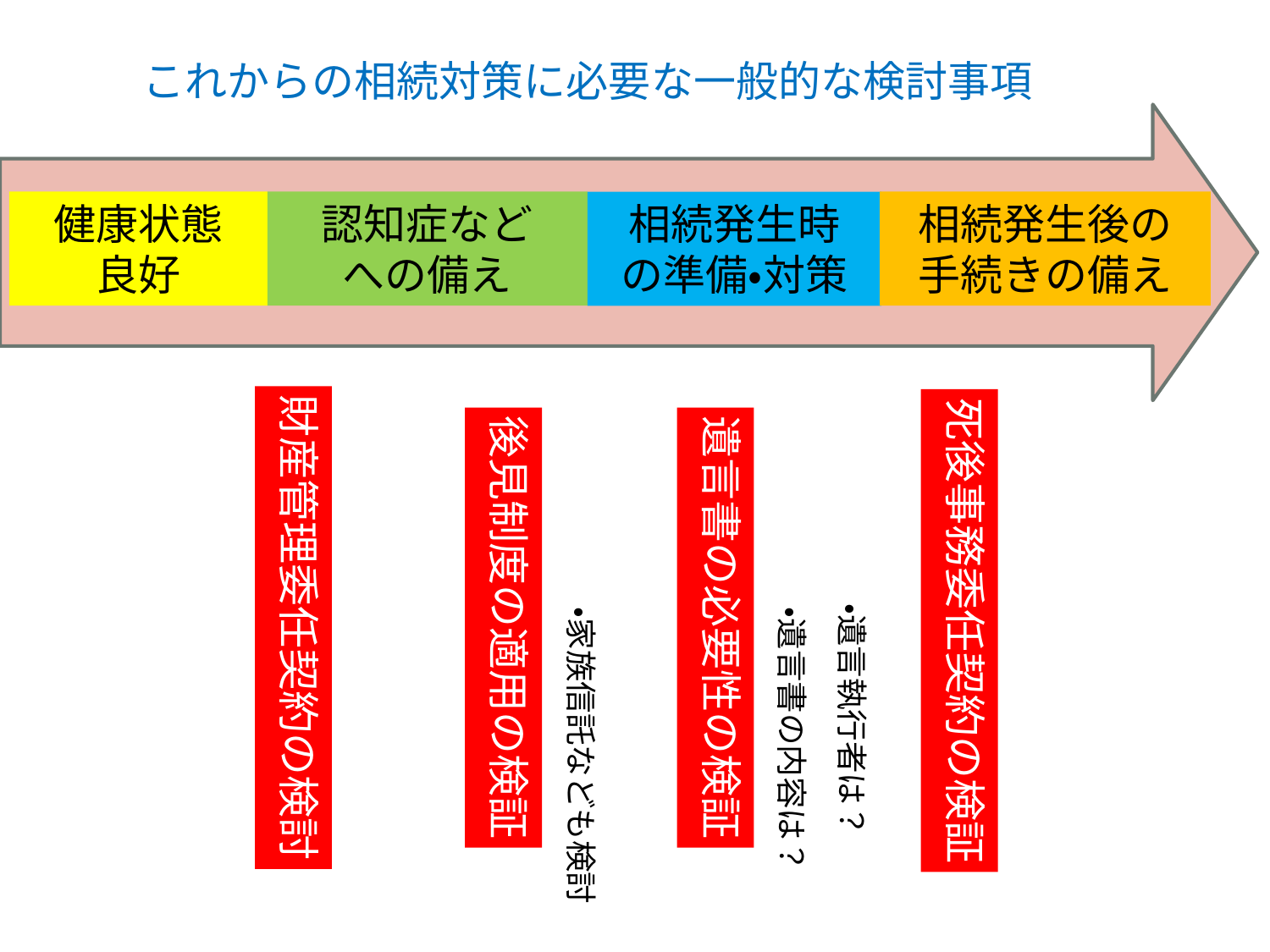

これからの相続対策に必要な一般的な検討事項

健康状態
良好
認知症など
への備え
相続発生後の
手続きの備え
相続発生時
の準備・対策
一般的な相続対策の検討事項
財産管理委任契約の検討
死後事務委任契約の検証
遺言書の必要性の検証
後見制度の適用の検証
・家族信託なども検討
・遺言書の内容は？
・遺言執行者は？